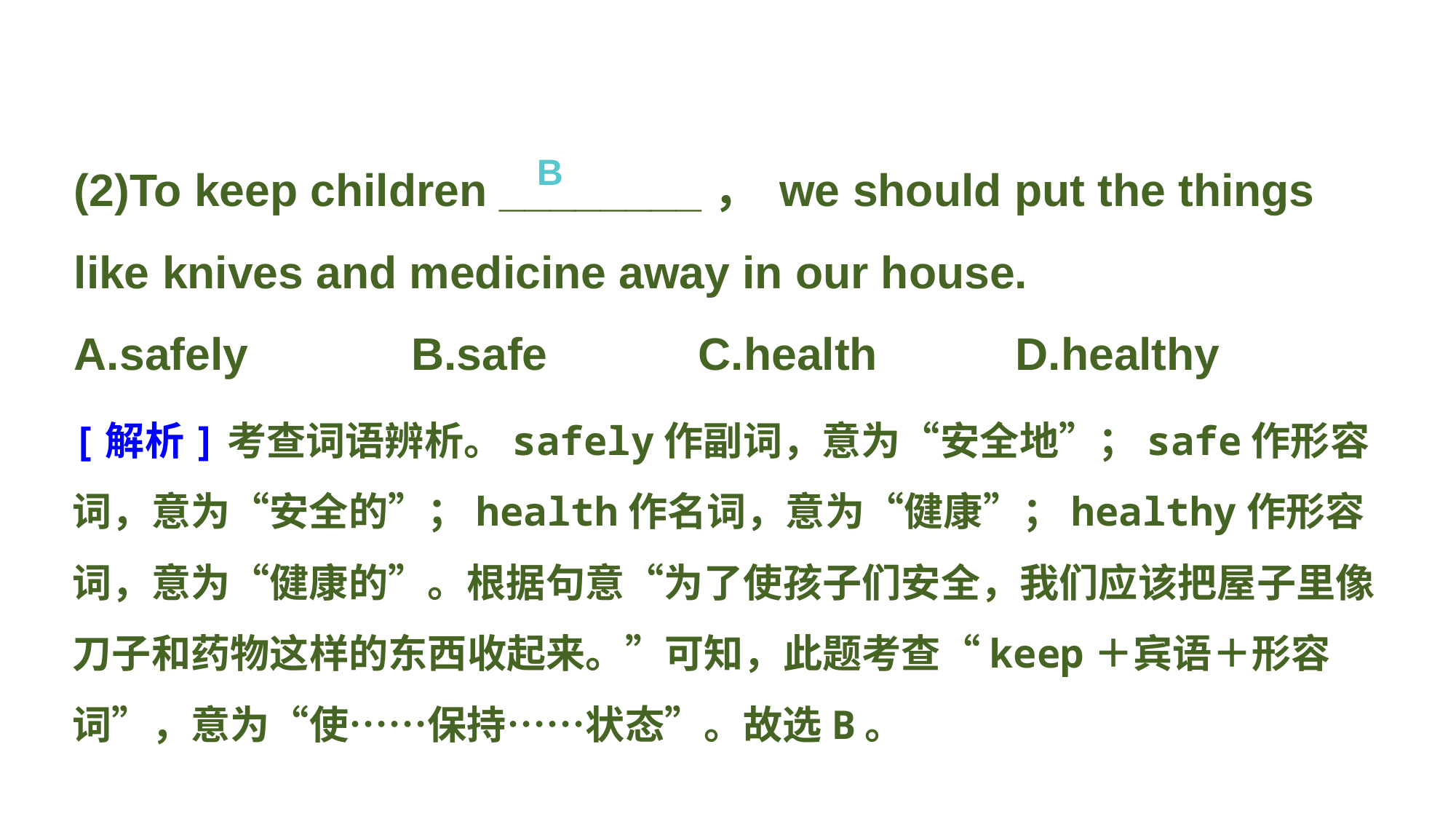

(2)To keep children ________， we should put the things like knives and medicine away in our house.
A.safely             B.safe            C.health           D.healthy
 B
[解析]考查词语辨析。safely作副词，意为“安全地”；safe作形容词，意为“安全的”；health作名词，意为“健康”；healthy作形容词，意为“健康的”。根据句意“为了使孩子们安全，我们应该把屋子里像刀子和药物这样的东西收起来。”可知，此题考查“keep＋宾语＋形容词”，意为“使……保持……状态”。故选B。